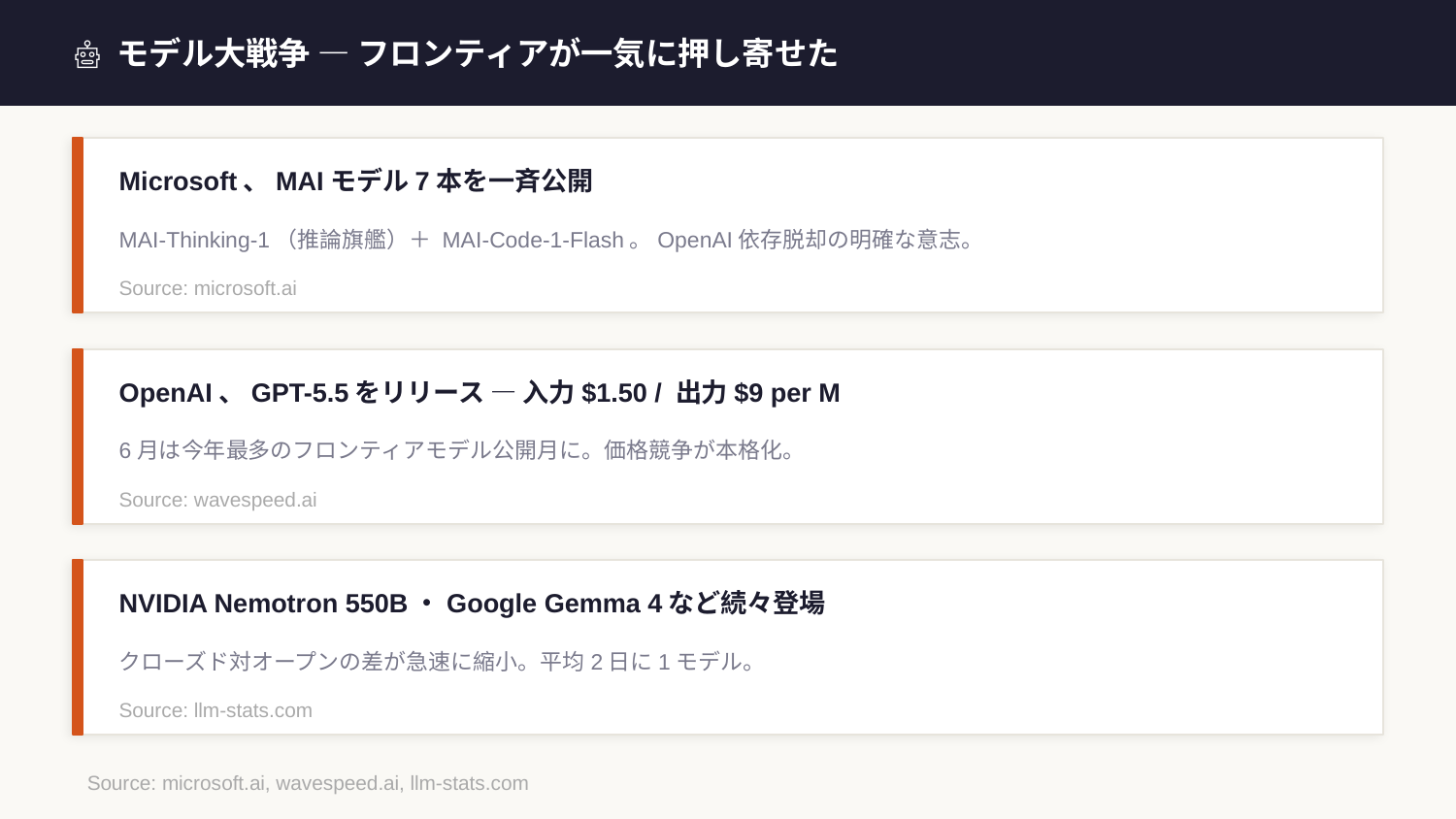

🤖 モデル大戦争 — フロンティアが一気に押し寄せた

Microsoft、MAIモデル7本を一斉公開
MAI-Thinking-1（推論旗艦）＋ MAI-Code-1-Flash。OpenAI依存脱却の明確な意志。
Source: microsoft.ai

OpenAI、GPT-5.5をリリース — 入力$1.50 / 出力$9 per M
6月は今年最多のフロンティアモデル公開月に。価格競争が本格化。
Source: wavespeed.ai

NVIDIA Nemotron 550B・Google Gemma 4など続々登場
クローズド対オープンの差が急速に縮小。平均2日に1モデル。
Source: llm-stats.com
Source: microsoft.ai, wavespeed.ai, llm-stats.com